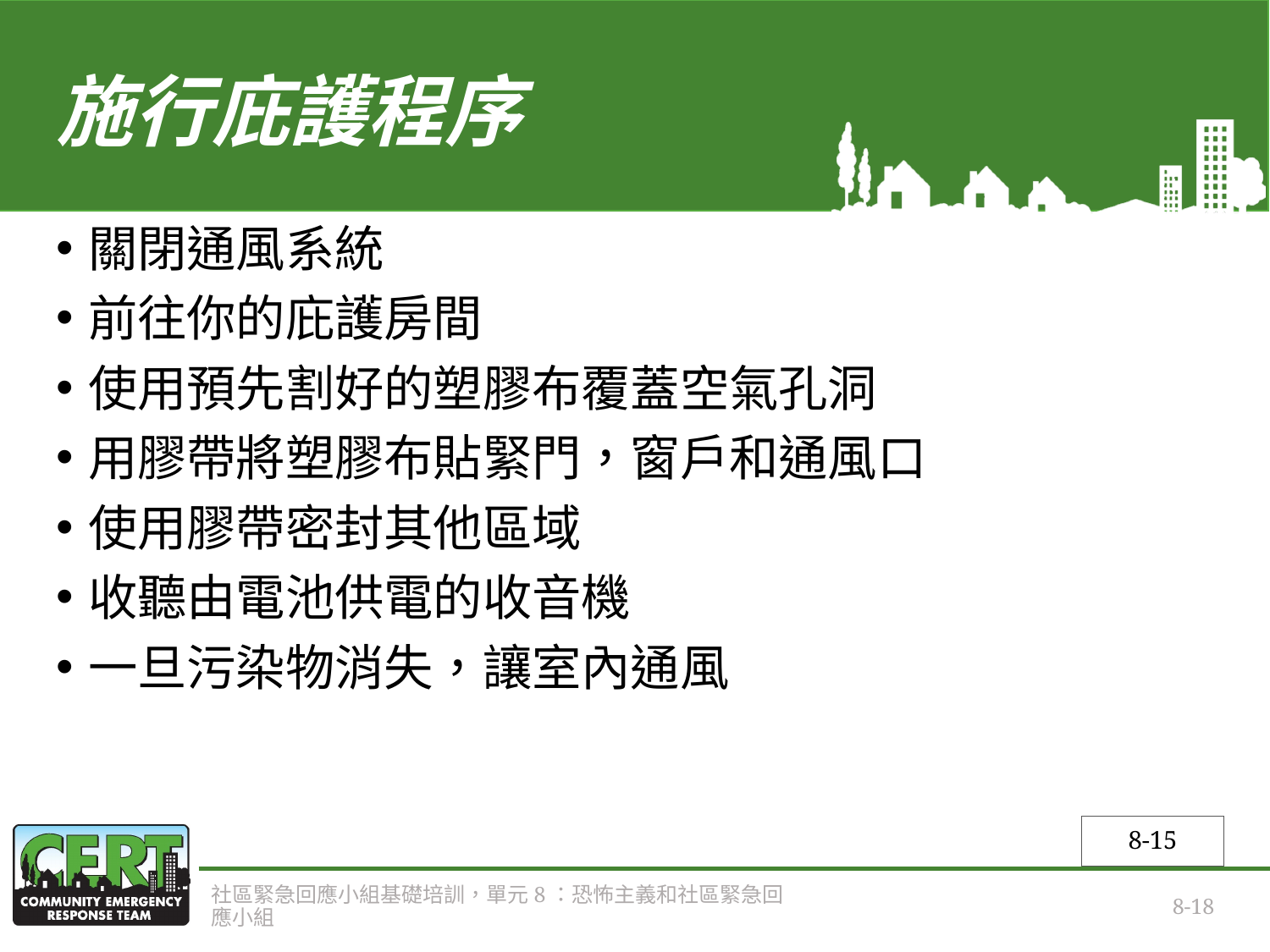

# 施行庇護程序
關閉通風系統
前往你的庇護房間
使用預先割好的塑膠布覆蓋空氣孔洞
用膠帶將塑膠布貼緊門，窗戶和通風口
使用膠帶密封其他區域
收聽由電池供電的收音機
一旦污染物消失，讓室內通風
8-15
社區緊急回應小組基礎培訓，單元8：恐怖主義和社區緊急回應小組
8-18